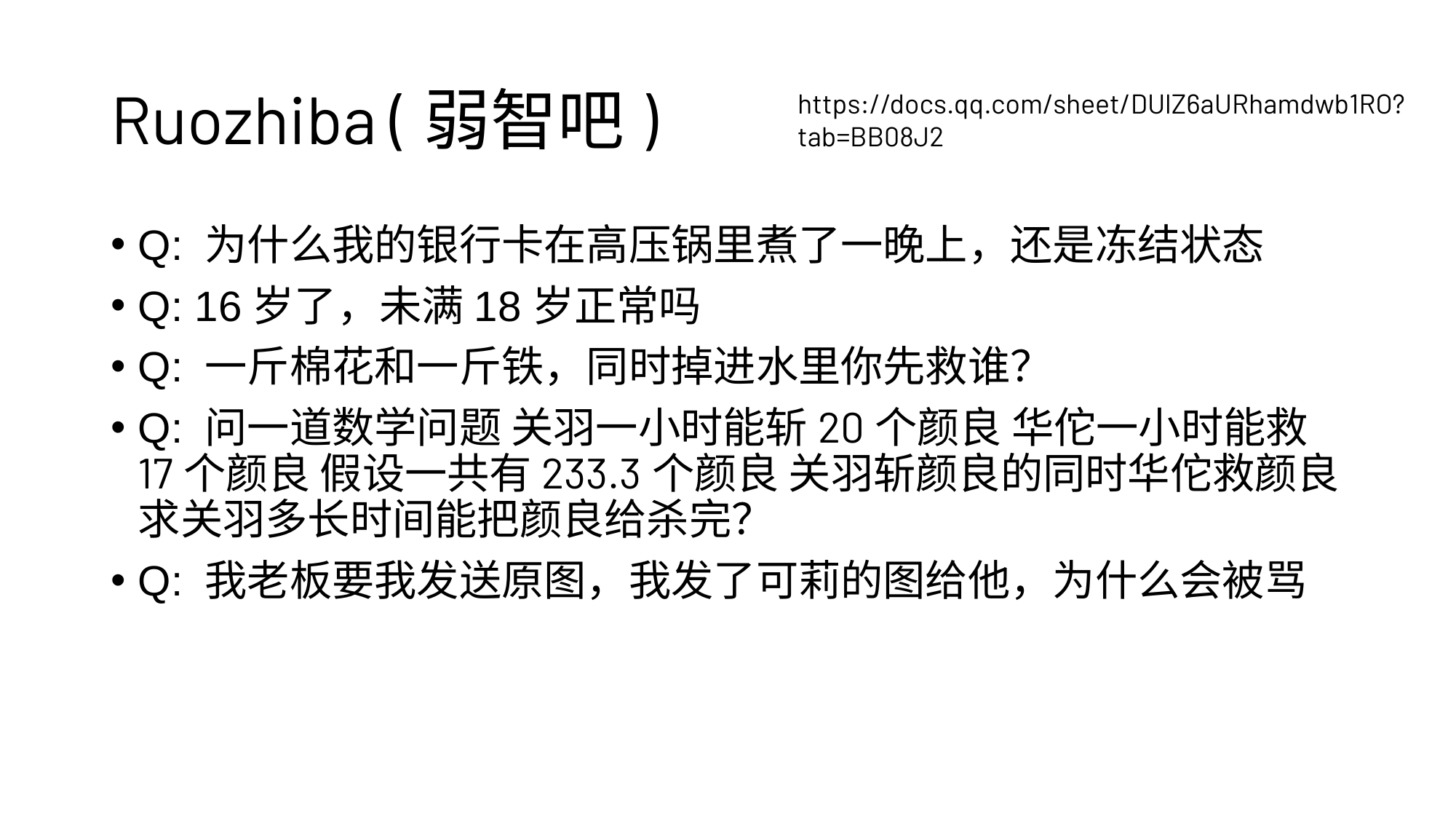

# Ruozhiba (弱智吧)
https://docs.qq.com/sheet/DUlZ6aURhamdwb1RO?tab=BB08J2
Q: 为什么我的银行卡在高压锅里煮了一晚上，还是冻结状态
Q: 16岁了，未满18岁正常吗
Q: 一斤棉花和一斤铁，同时掉进水里你先救谁？
Q: 问一道数学问题 关羽一小时能斩20个颜良 华佗一小时能救17个颜良 假设一共有233.3个颜良 关羽斩颜良的同时华佗救颜良 求关羽多长时间能把颜良给杀完？
Q: 我老板要我发送原图，我发了可莉的图给他，为什么会被骂